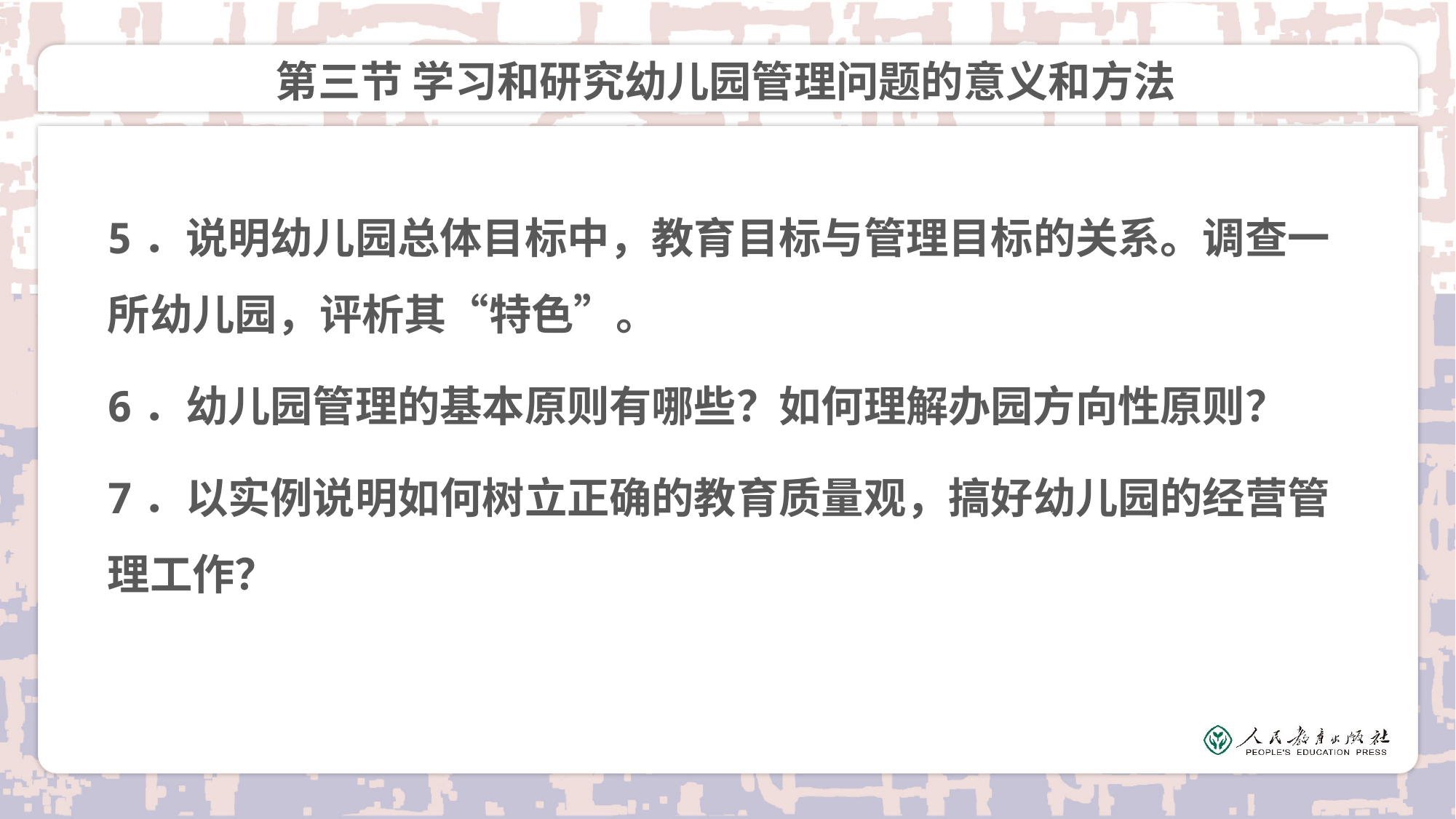

# 第三节 学习和研究幼儿园管理问题的意义和方法
5．说明幼儿园总体目标中，教育目标与管理目标的关系。调查一所幼儿园，评析其“特色”。
6．幼儿园管理的基本原则有哪些？如何理解办园方向性原则？
7．以实例说明如何树立正确的教育质量观，搞好幼儿园的经营管理工作？